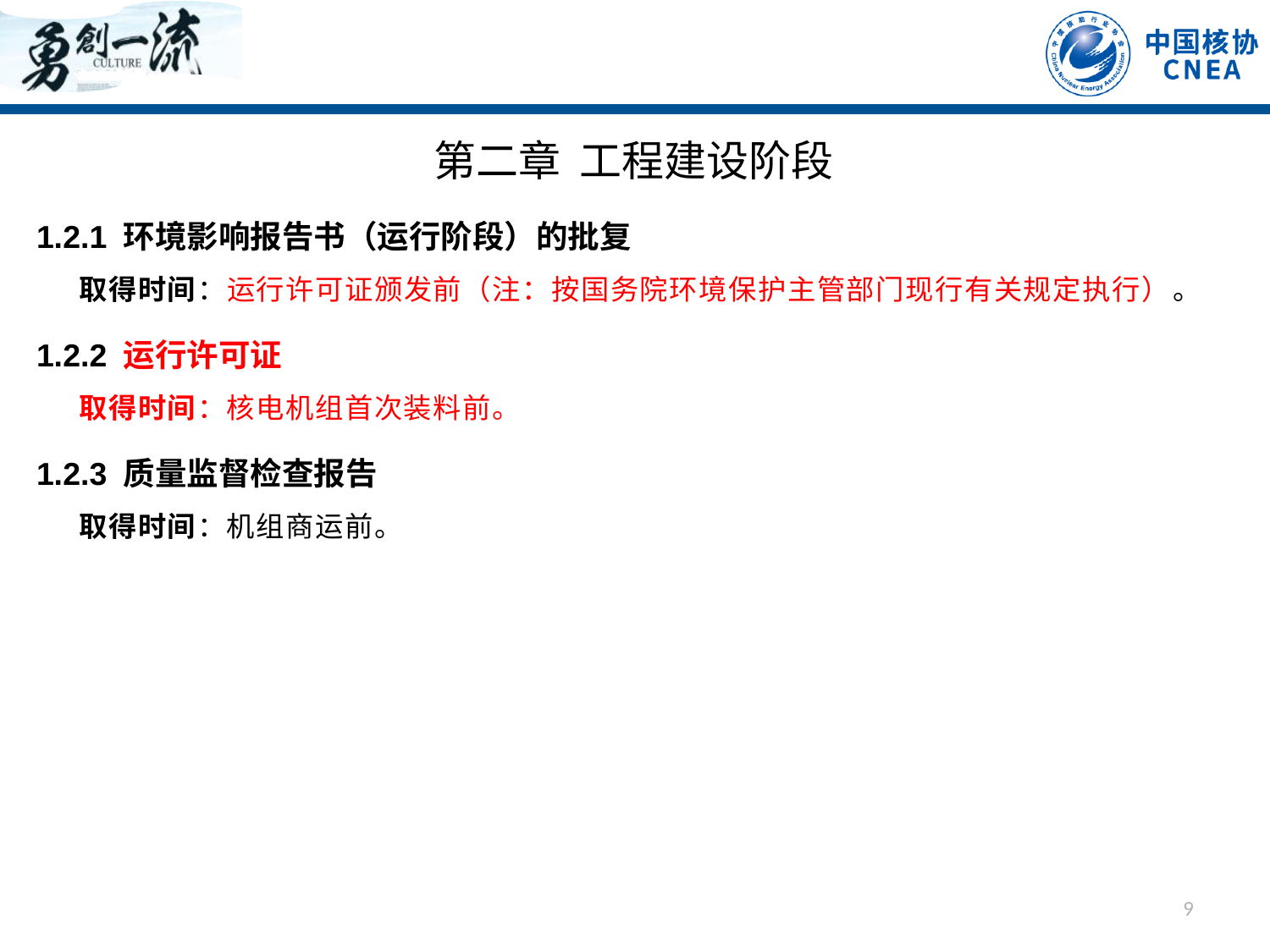

第二章  工程建设阶段
1.2.1 环境影响报告书（运行阶段）的批复
取得时间：运行许可证颁发前（注：按国务院环境保护主管部门现行有关规定执行）。
1.2.2 运行许可证
取得时间：核电机组首次装料前。
1.2.3 质量监督检查报告
取得时间：机组商运前。
9